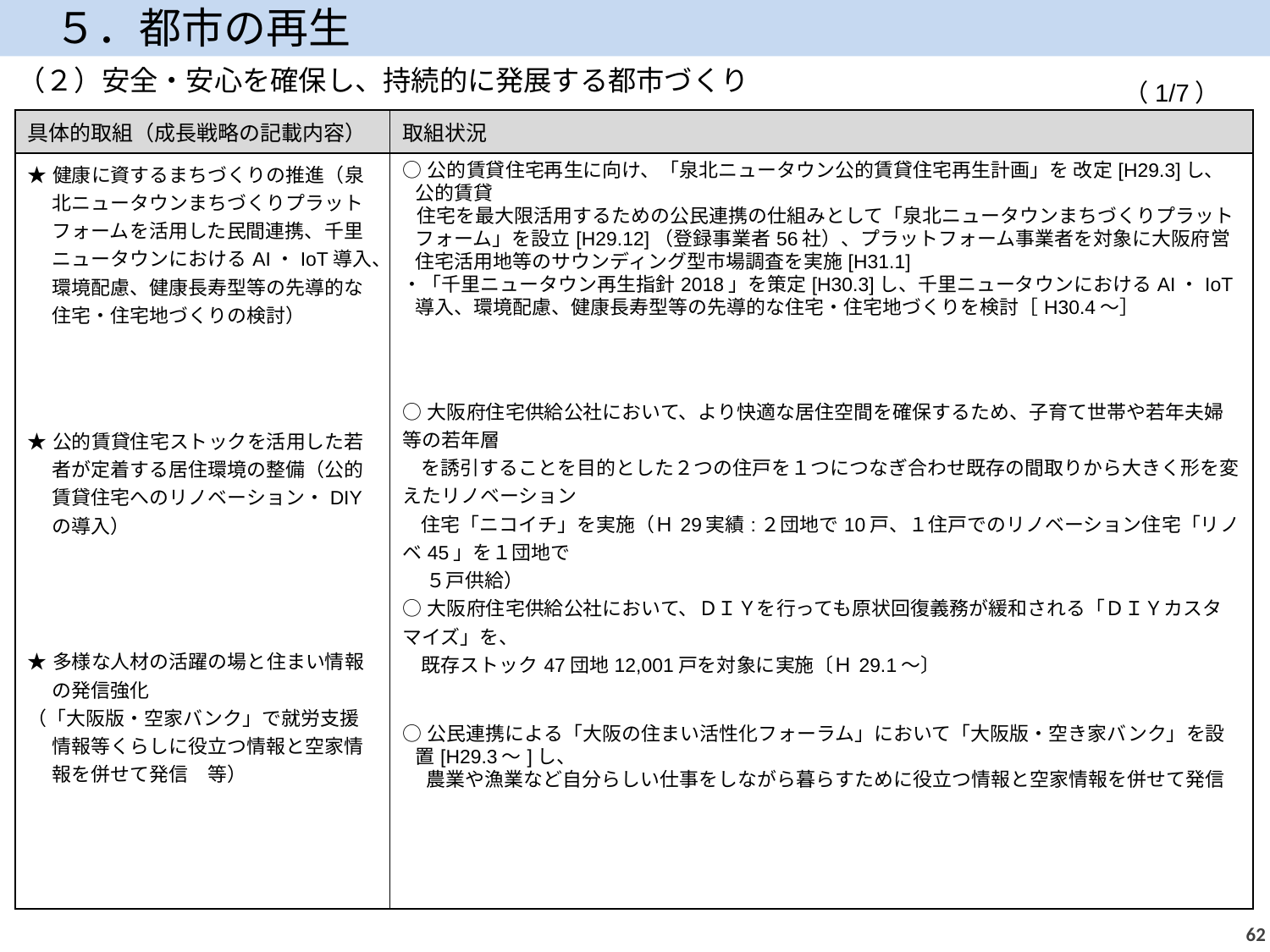

５．都市の再生
（２）安全・安心を確保し、持続的に発展する都市づくり
（1/7）
| 具体的取組（成長戦略の記載内容） | 取組状況 |
| --- | --- |
| ★健康に資するまちづくりの推進（泉北ニュータウンまちづくりプラットフォームを活用した民間連携、千里ニュータウンにおけるAI・IoT導入、環境配慮、健康長寿型等の先導的な住宅・住宅地づくりの検討） 　 ★公的賃貸住宅ストックを活用した若者が定着する居住環境の整備（公的賃貸住宅へのリノベーション・DIYの導入） ★多様な人材の活躍の場と住まい情報の発信強化 （「大阪版・空家バンク」で就労支援情報等くらしに役立つ情報と空家情報を併せて発信　等） | ○公的賃貸住宅再生に向け、「泉北ニュータウン公的賃貸住宅再生計画」を 改定[H29.3]し、公的賃貸 住宅を最大限活用するための公民連携の仕組みとして「泉北ニュータウンまちづくりプラットフォーム」を設立[H29.12]（登録事業者56社）、プラットフォーム事業者を対象に大阪府営住宅活用地等のサウンディング型市場調査を実施[H31.1] ・「千里ニュータウン再生指針2018」を策定[H30.3]し、千里ニュータウンにおけるAI・IoT導入、環境配慮、健康長寿型等の先導的な住宅・住宅地づくりを検討［H30.4～］ ○大阪府住宅供給公社において、より快適な居住空間を確保するため、子育て世帯や若年夫婦等の若年層 を誘引することを目的とした２つの住戸を１つにつなぎ合わせ既存の間取りから大きく形を変えたリノベーション 住宅「ニコイチ」を実施（Ｈ29実績:２団地で10戸、１住戸でのリノベーション住宅「リノベ45」を１団地で 　 ５戸供給） ○大阪府住宅供給公社において、ＤＩＹを行っても原状回復義務が緩和される「ＤＩＹカスタマイズ」を、 既存ストック47団地12,001戸を対象に実施〔Ｈ29.1～〕 ○公民連携による「大阪の住まい活性化フォーラム」において「大阪版・空き家バンク」を設置[H29.3～]し、 　 農業や漁業など自分らしい仕事をしながら暮らすために役立つ情報と空家情報を併せて発信 |
62